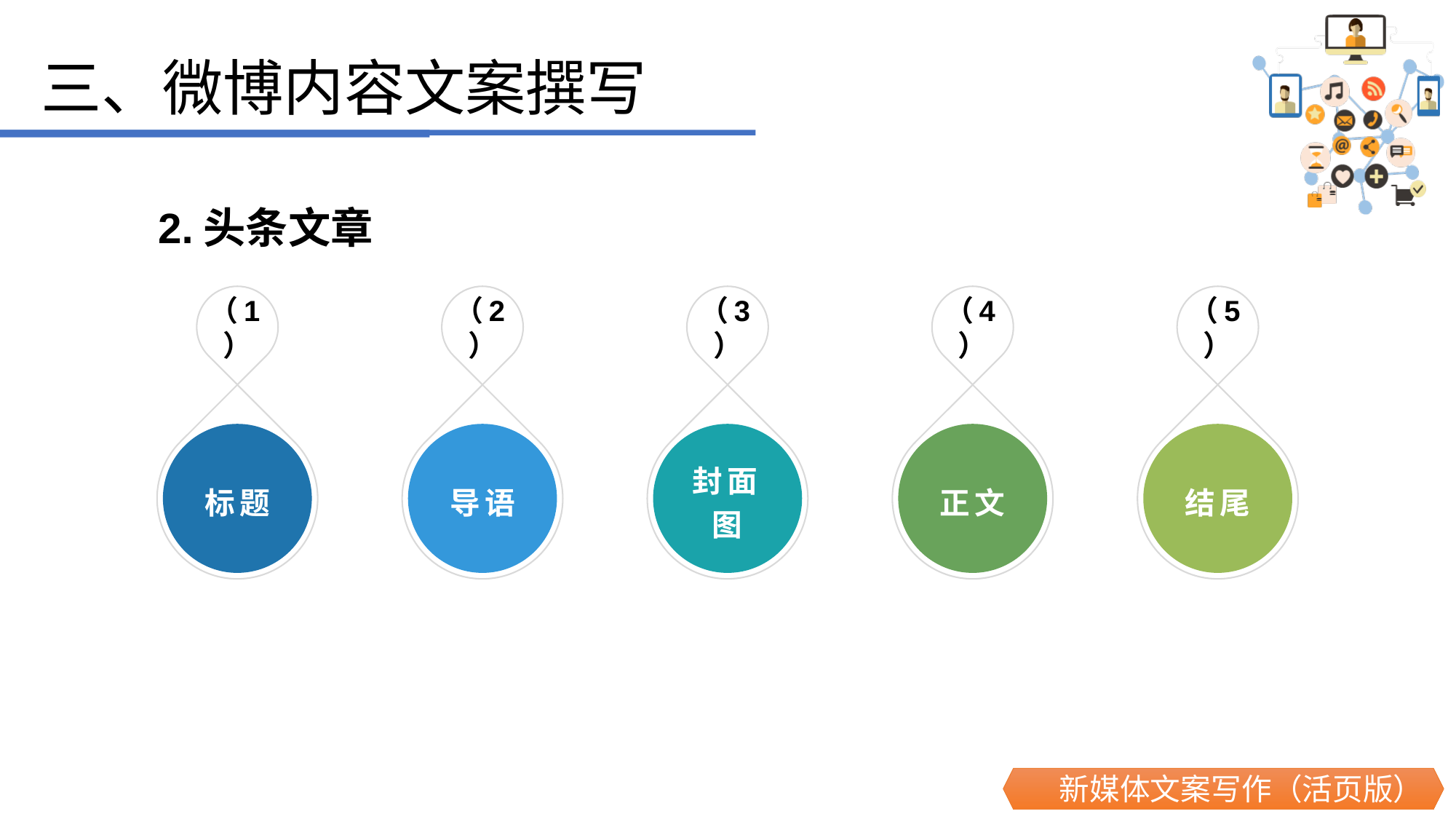

三、微博内容文案撰写

     2.头条文章
（1）
（2）
（3）
（4）
（5）

标题
导语
封面图
正文
结尾